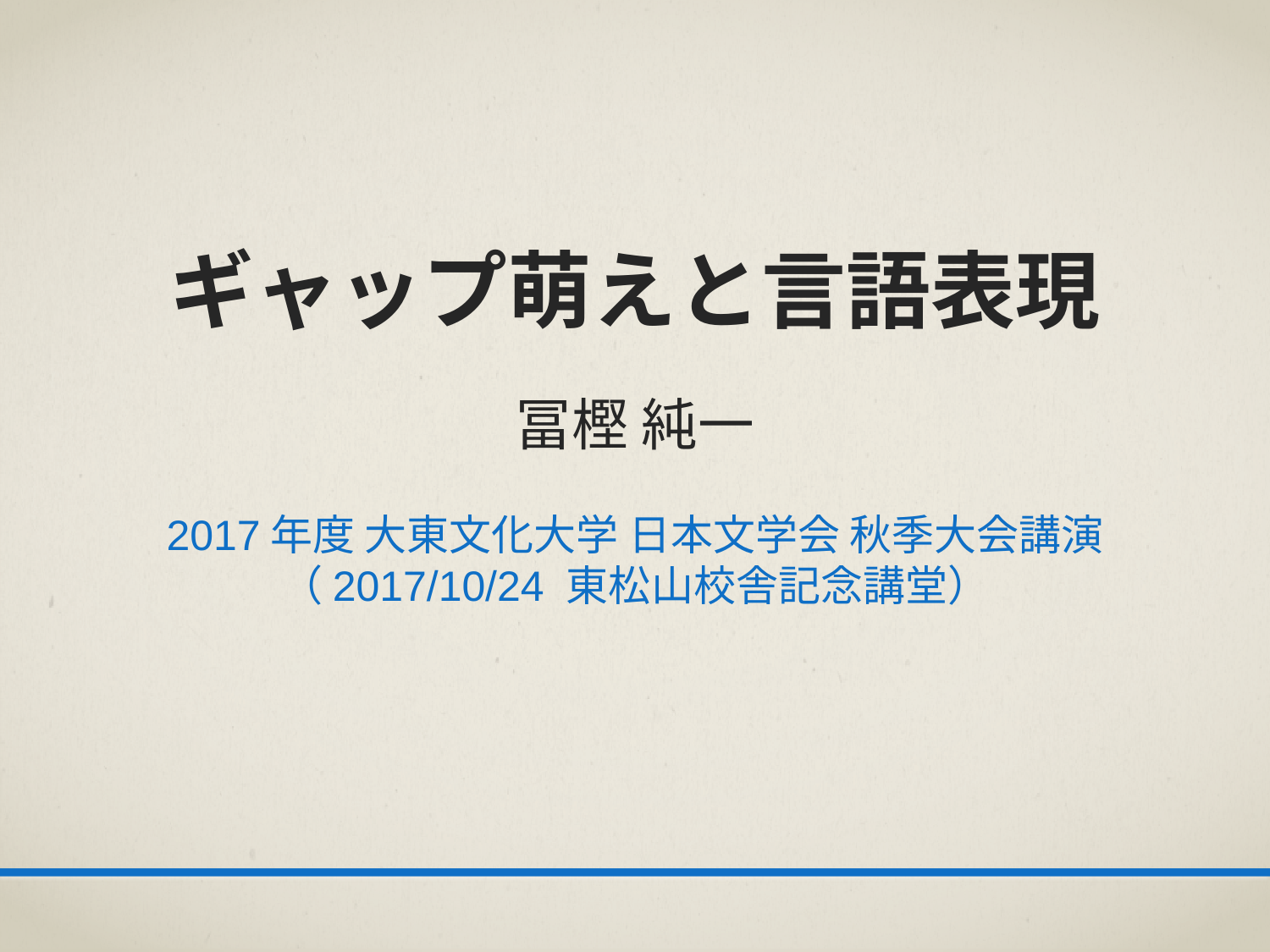

# ギャップ萌えと言語表現 冨樫 純一 2017年度 大東文化大学 日本文学会 秋季大会講演 （2017/10/24 東松山校舎記念講堂）